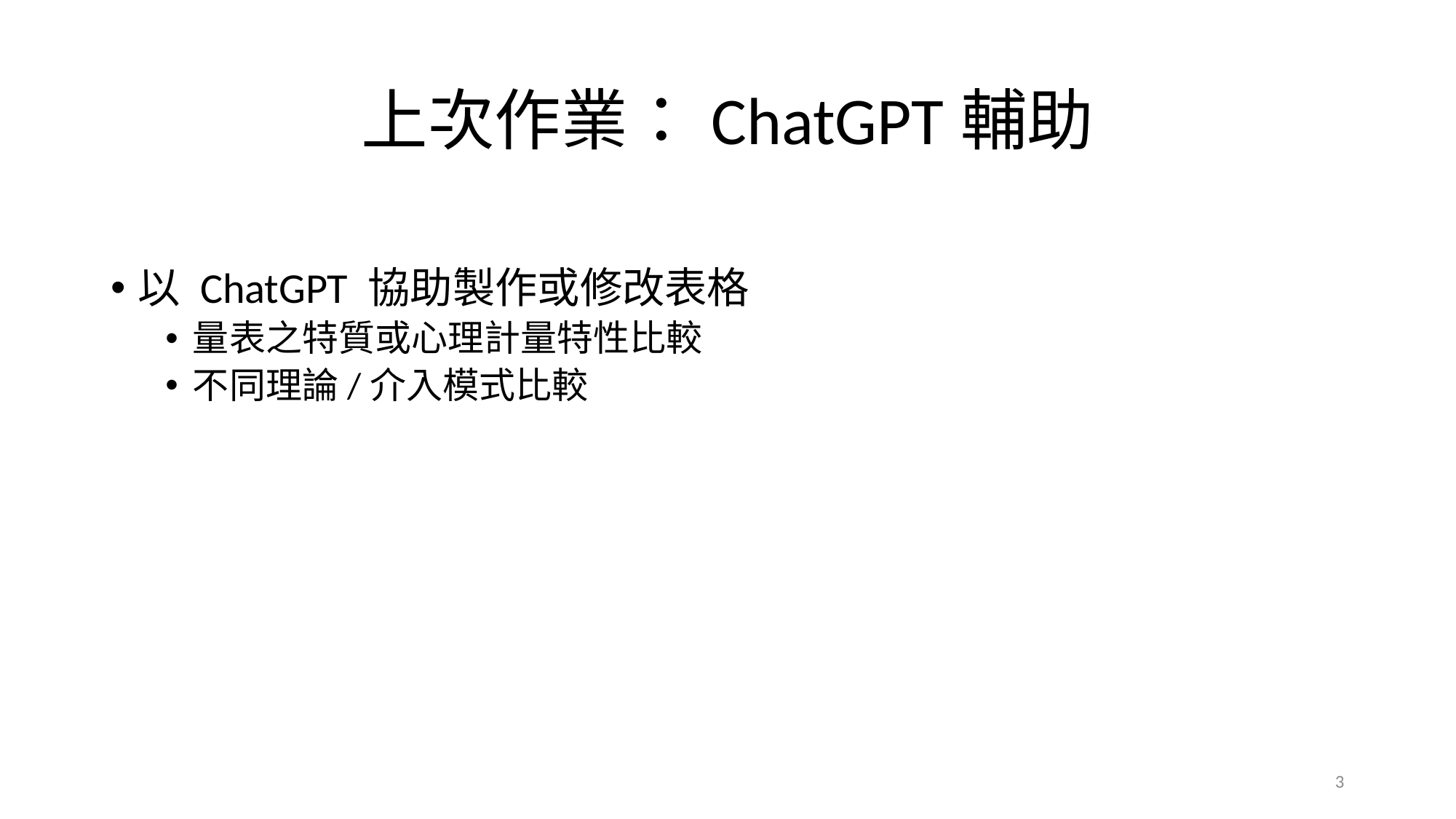

# 上次作業：ChatGPT輔助
以 ChatGPT 協助製作或修改表格
量表之特質或心理計量特性比較
不同理論/介入模式比較
3